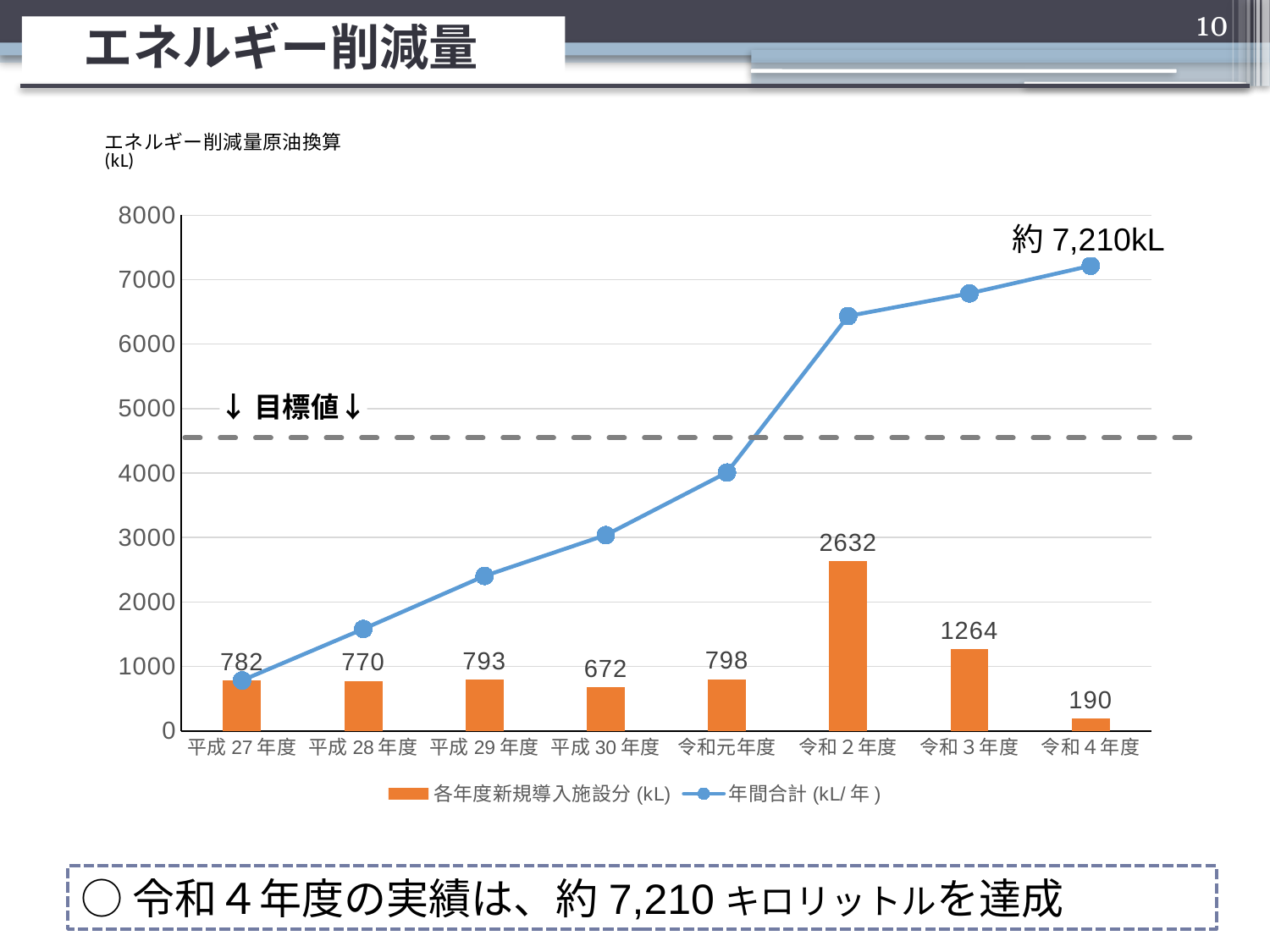

10
　エネルギー削減量

### Chart

| Category | 各年度新規導入施設分(kL) | 年間合計(kL/年) |
|---|---|---|
| 平成27年度 | 782.0 | 782.0 |
| 平成28年度 | 770.0 | 1580.0 |
| 平成29年度 | 793.0 | 2403.0 |
| 平成30年度 | 672.0 | 3037.0 |
| 令和元年度 | 798.0 | 4008.0 |
| 令和２年度 | 2632.0 | 6436.0 |
| 令和３年度 | 1264.0 | 6787.0 |
| 令和４年度 | 190.0 | 7216.0 |
約7,210kL
↓目標値↓

○令和４年度の実績は、約7,210キロリットルを達成